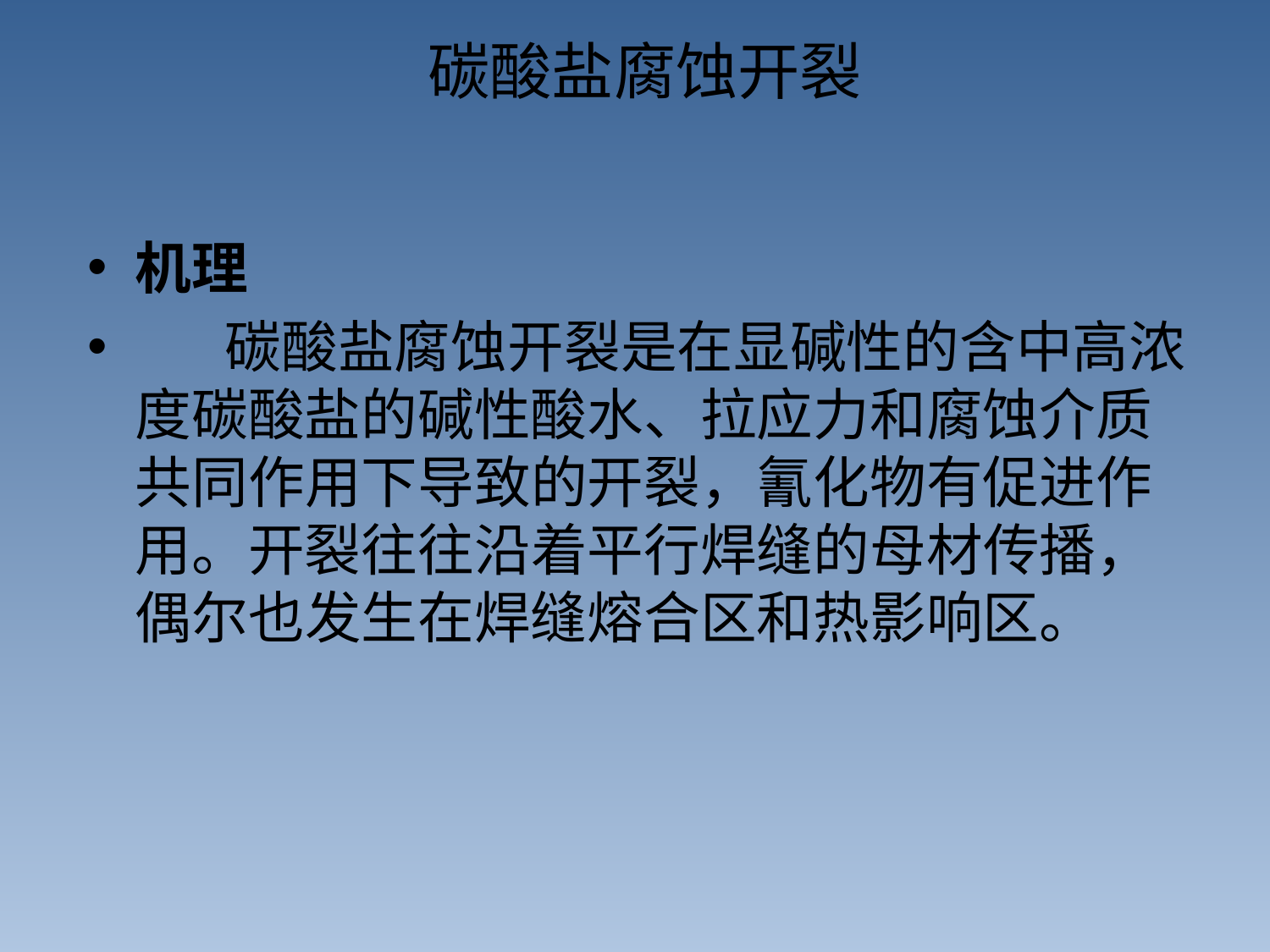

# 碳酸盐腐蚀开裂
机理
      碳酸盐腐蚀开裂是在显碱性的含中高浓度碳酸盐的碱性酸水、拉应力和腐蚀介质共同作用下导致的开裂，氰化物有促进作用。开裂往往沿着平行焊缝的母材传播，偶尔也发生在焊缝熔合区和热影响区。